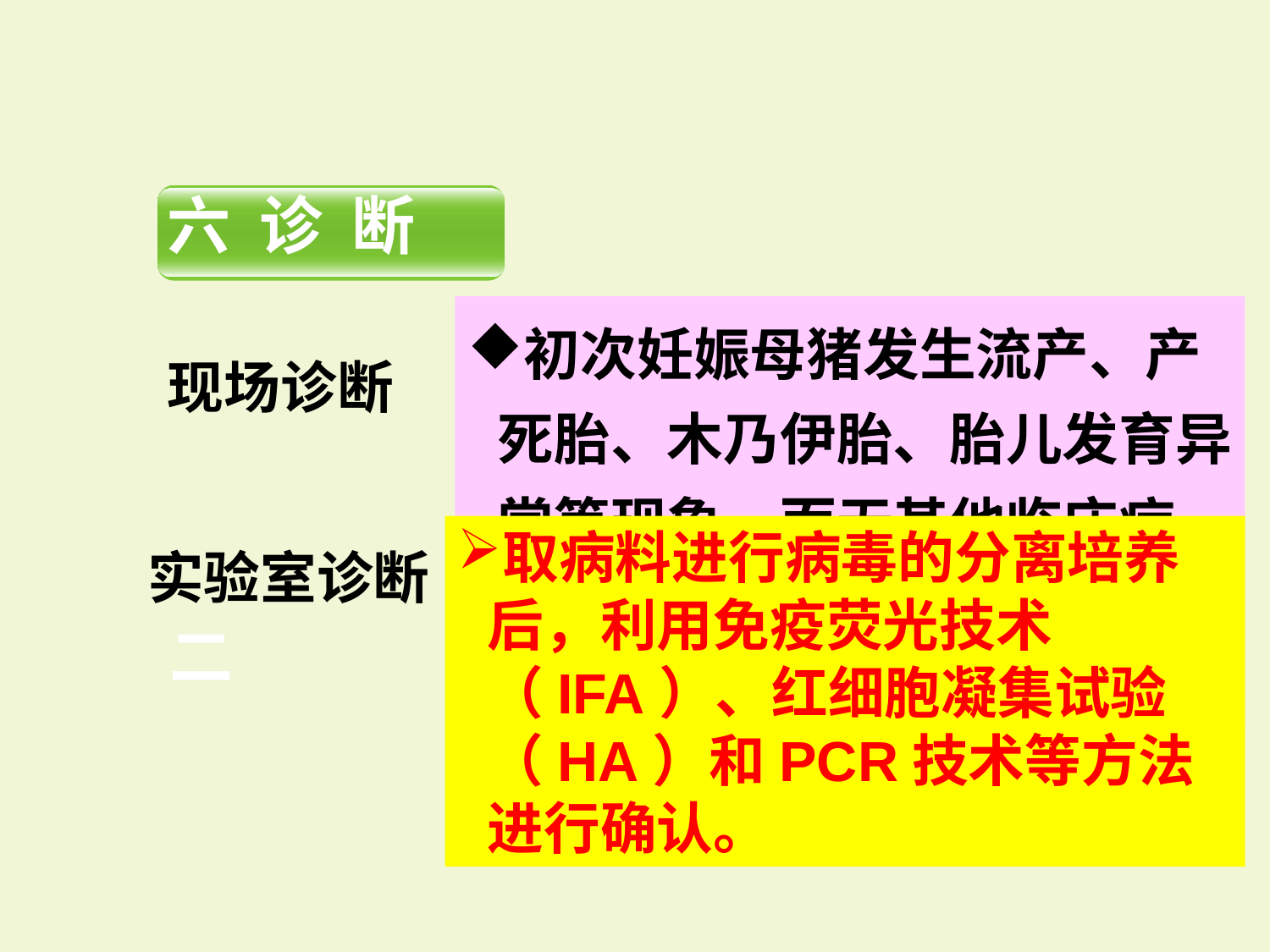

六  诊  断

初次妊娠母猪发生流产、产死胎、木乃伊胎、胎儿发育异常等现象，而无其他临床症状，有证据表明是传染性疾病时，则应考虑本病的可能。
现场诊断
取病料进行病毒的分离培养后，利用免疫荧光技术（IFA）、红细胞凝集试验（HA）和PCR技术等方法进行确认。
实验室诊断
二